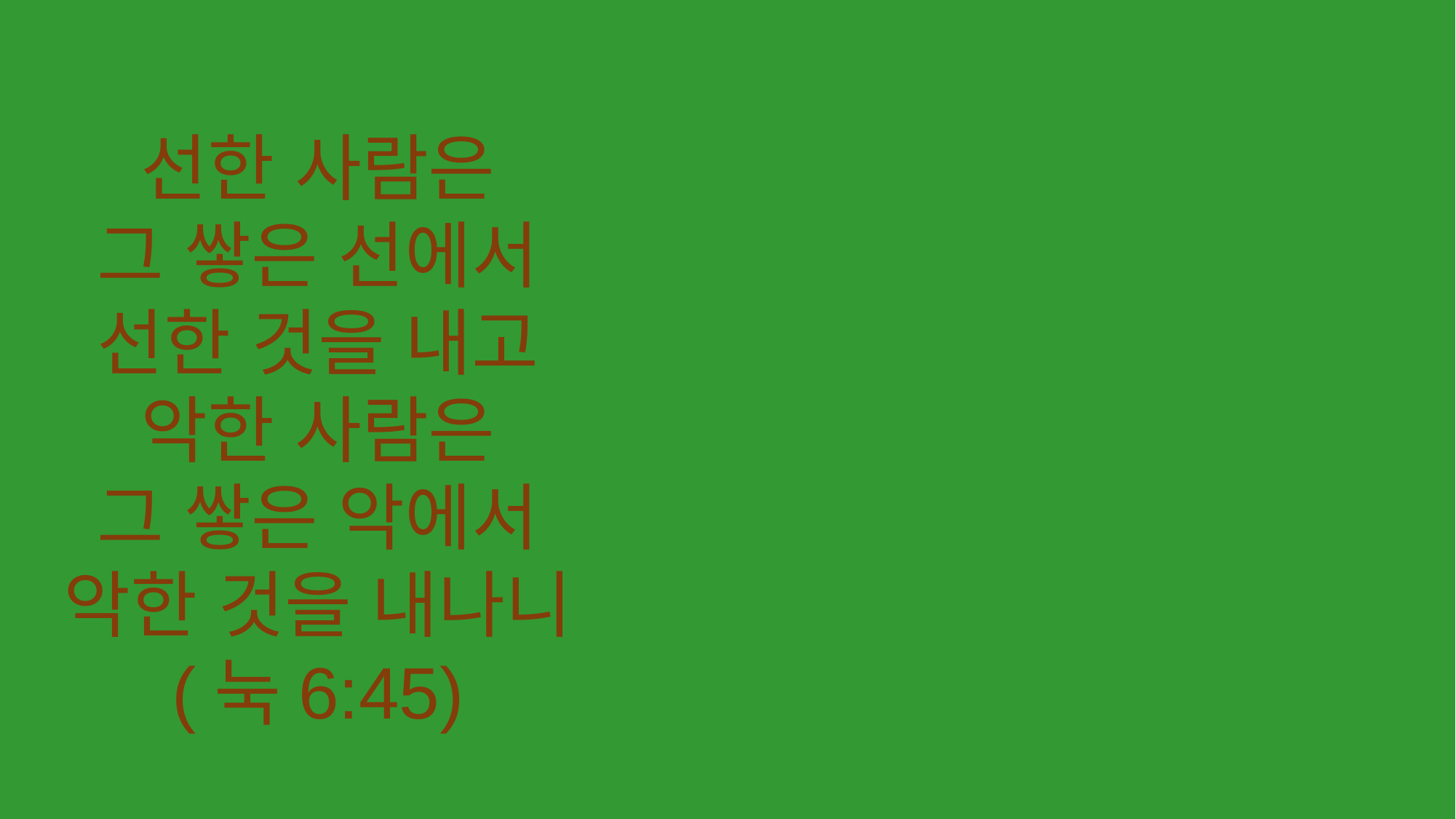

선한 사람은
그 쌓은 선에서
선한 것을 내고
악한 사람은
그 쌓은 악에서
악한 것을 내나니
(눅6:45)